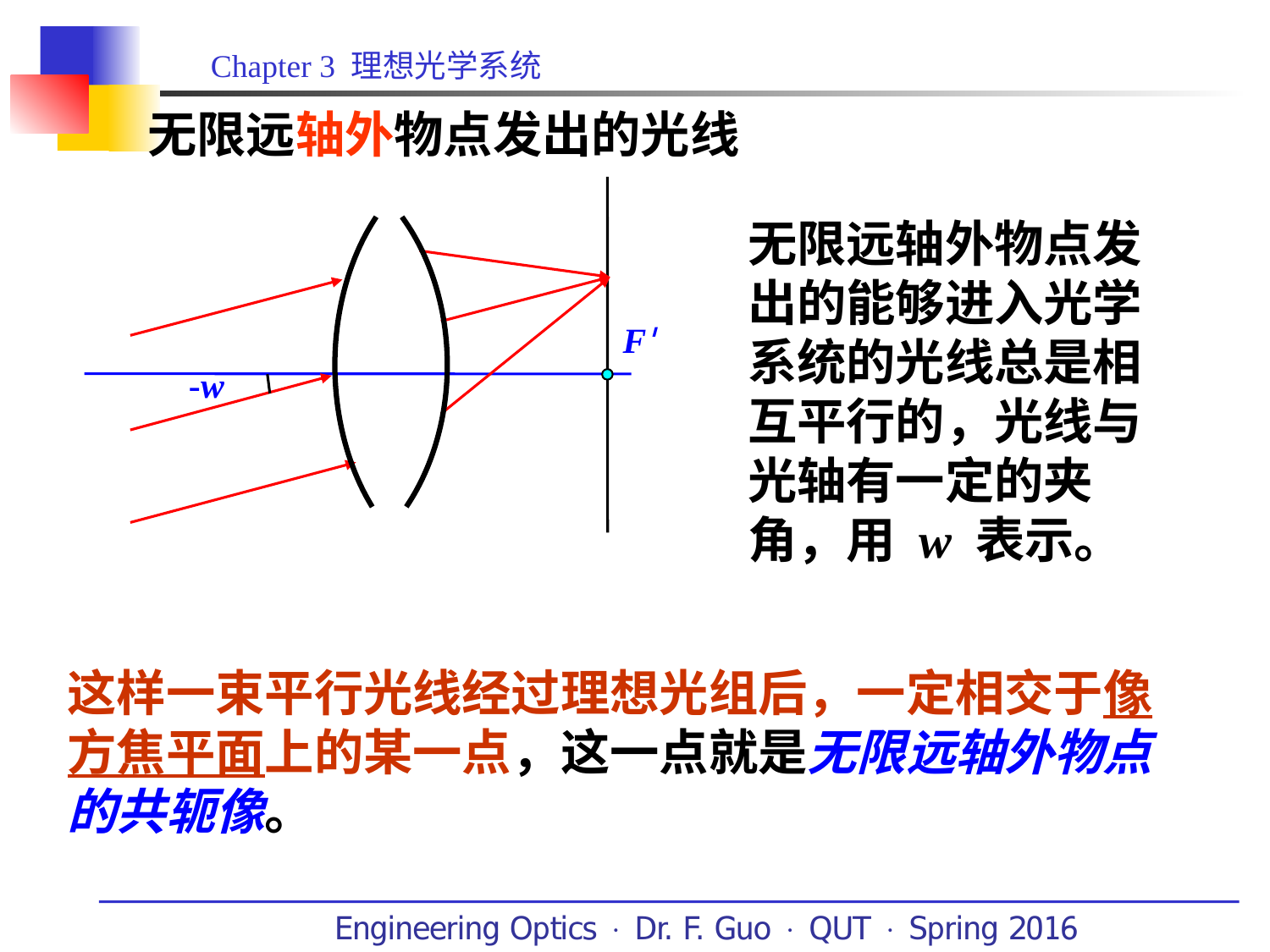

# 无限远轴外物点发出的光线

无限远轴外物点发出的能够进入光学系统的光线总是相互平行的，光线与光轴有一定的夹角，用 w 表示。

F'
-w

这样一束平行光线经过理想光组后，一定相交于像方焦平面上的某一点，这一点就是无限远轴外物点的共轭像。